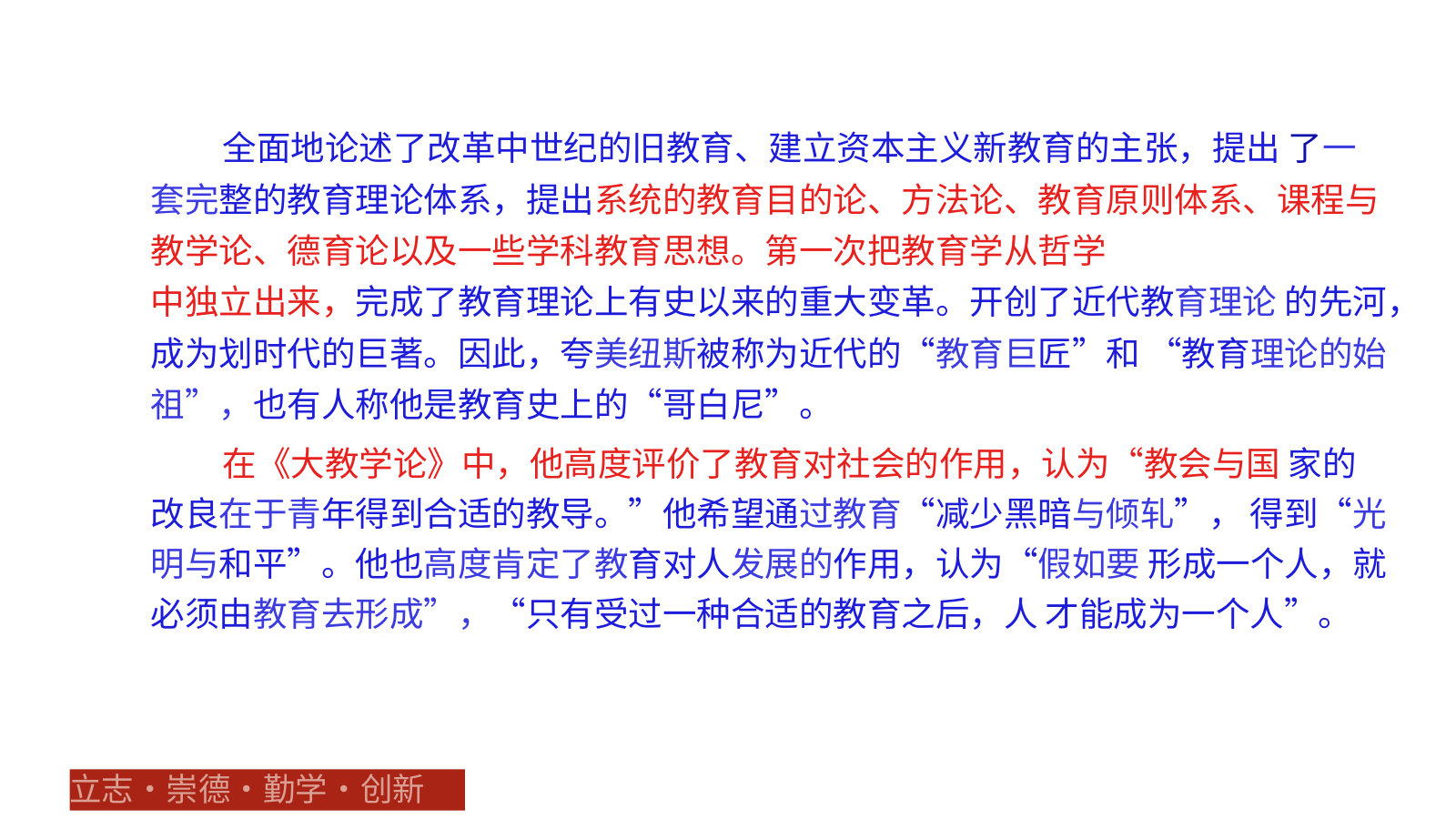

全面地论述了改革中世纪的旧教育、建立资本主义新教育的主张，提出 了一套完整的教育理论体系，提出系统的教育目的论、方法论、教育原则体系、课程与教学论、德育论以及一些学科教育思想。第一次把教育学从哲学
中独立出来，完成了教育理论上有史以来的重大变革。开创了近代教育理论 的先河，成为划时代的巨著。因此，夸美纽斯被称为近代的“教育巨匠”和 “教育理论的始祖”，也有人称他是教育史上的“哥白尼”。
在《大教学论》中，他高度评价了教育对社会的作用，认为“教会与国 家的改良在于青年得到合适的教导。”他希望通过教育“减少黑暗与倾轧”， 得到“光明与和平”。他也高度肯定了教育对人发展的作用，认为“假如要 形成一个人，就必须由教育去形成”，“只有受过一种合适的教育之后，人 才能成为一个人”。
立志•崇德•勤学•创新